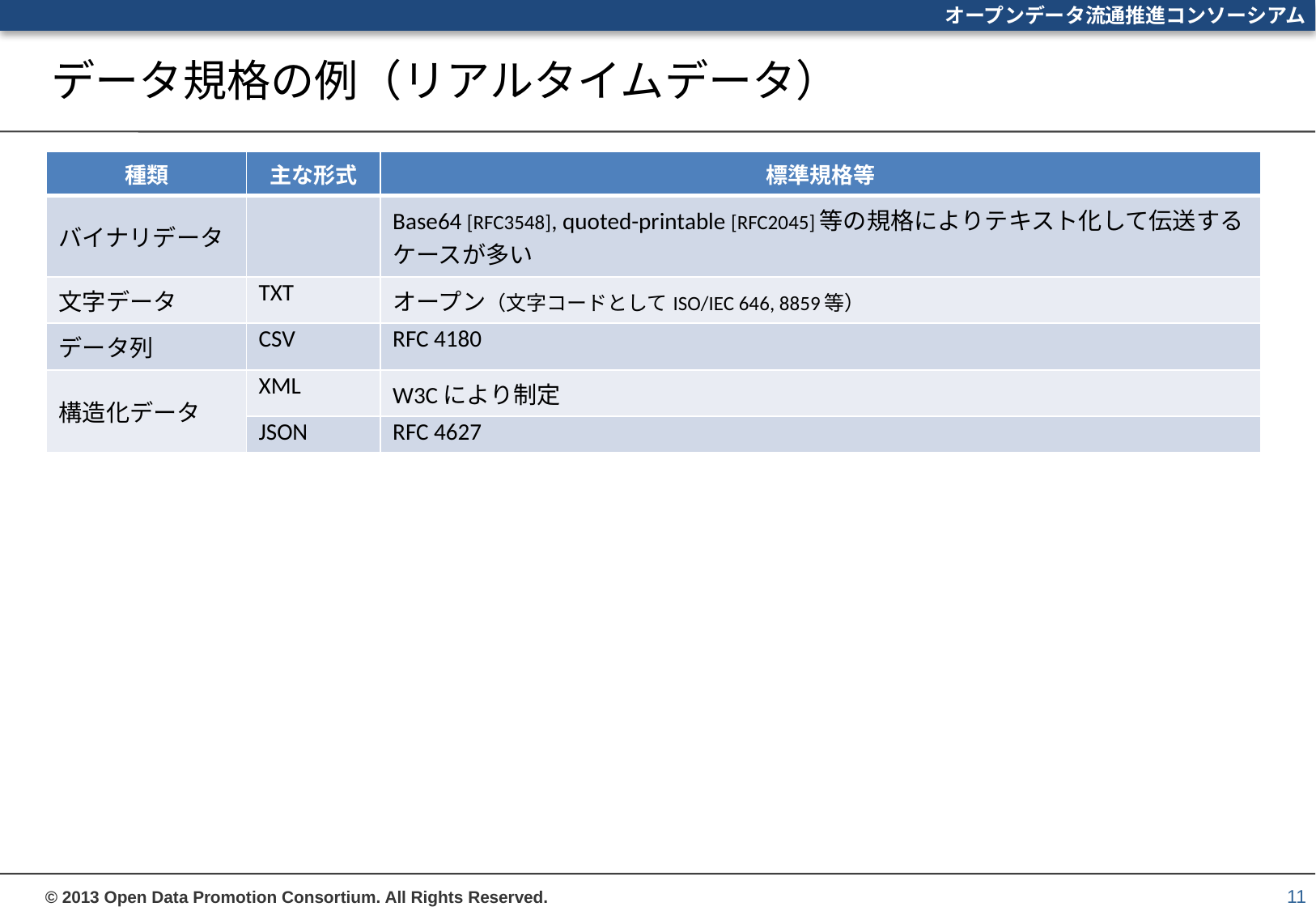

# データ規格の例（リアルタイムデータ）
| 種類 | 主な形式 | 標準規格等 |
| --- | --- | --- |
| バイナリデータ |  | Base64 [RFC3548], quoted-printable [RFC2045]等の規格によりテキスト化して伝送するケースが多い |
| 文字データ | TXT | オープン（文字コードとしてISO/IEC 646, 8859等） |
| データ列 | CSV | RFC 4180 |
| 構造化データ | XML | W3Cにより制定 |
|  | JSON | RFC 4627 |
11